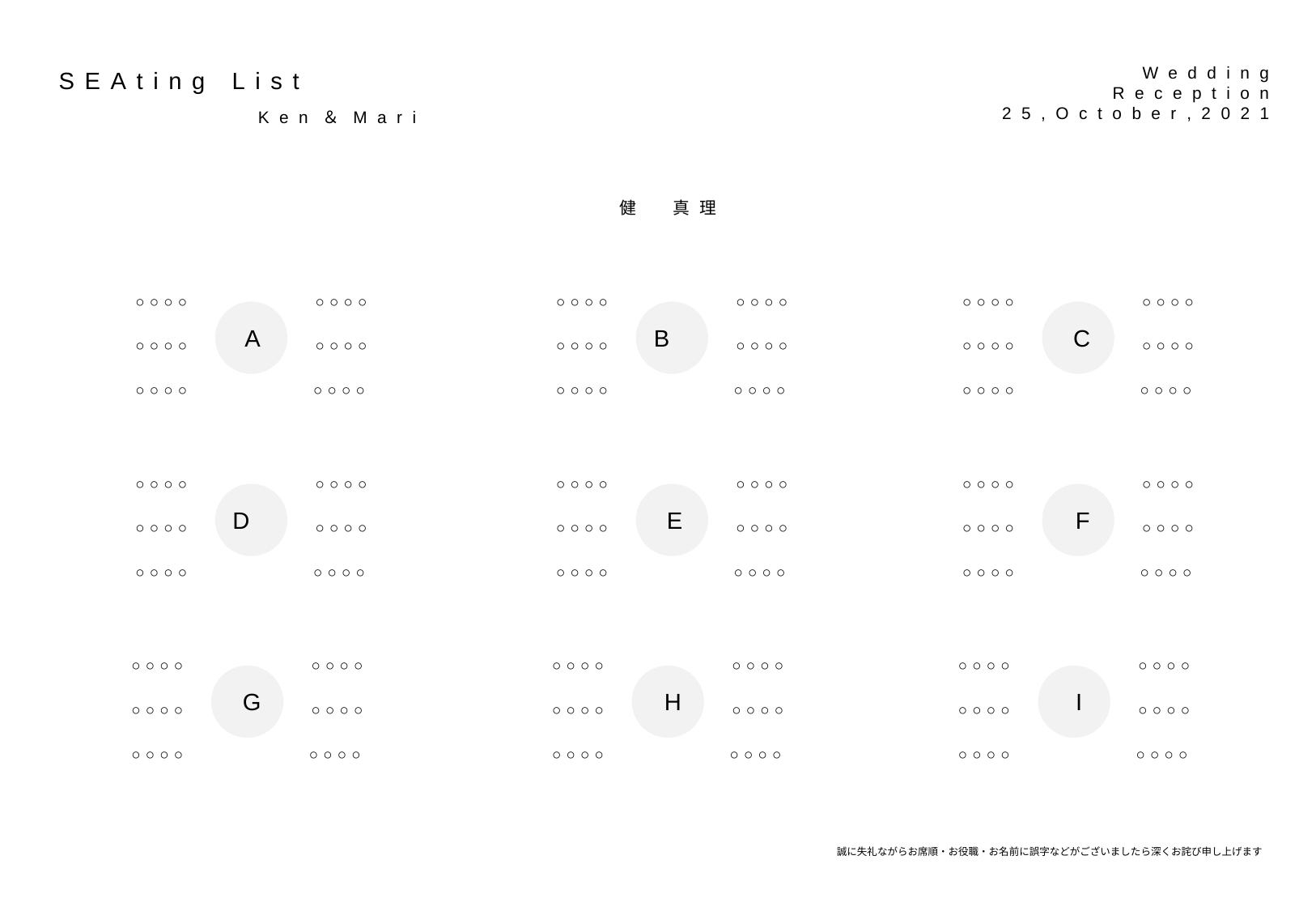

Wedding
Reception
25,October,2021
SEAting List
Ken＆Mari
健　真理
○○○○
○○○○
○○○○
○○○○
○○○○
○○○○

A
B
C
○○○○
○○○○
○○○○
○○○○
○○○○
○○○○
○○○○
○○○○
○○○○
○○○○
○○○○
○○○○
○○○○
○○○○
○○○○
○○○○
○○○○
○○○○

D
E
F
○○○○
○○○○
○○○○
○○○○
○○○○
○○○○
○○○○
○○○○
○○○○
○○○○
○○○○
○○○○
○○○○
○○○○
○○○○
○○○○
○○○○
○○○○

G
H
I
○○○○
○○○○
○○○○
○○○○
○○○○
○○○○
○○○○
○○○○
○○○○
○○○○
○○○○
○○○○
誠に失礼ながらお席順・お役職・お名前に誤字などがございましたら深くお詫び申し上げます